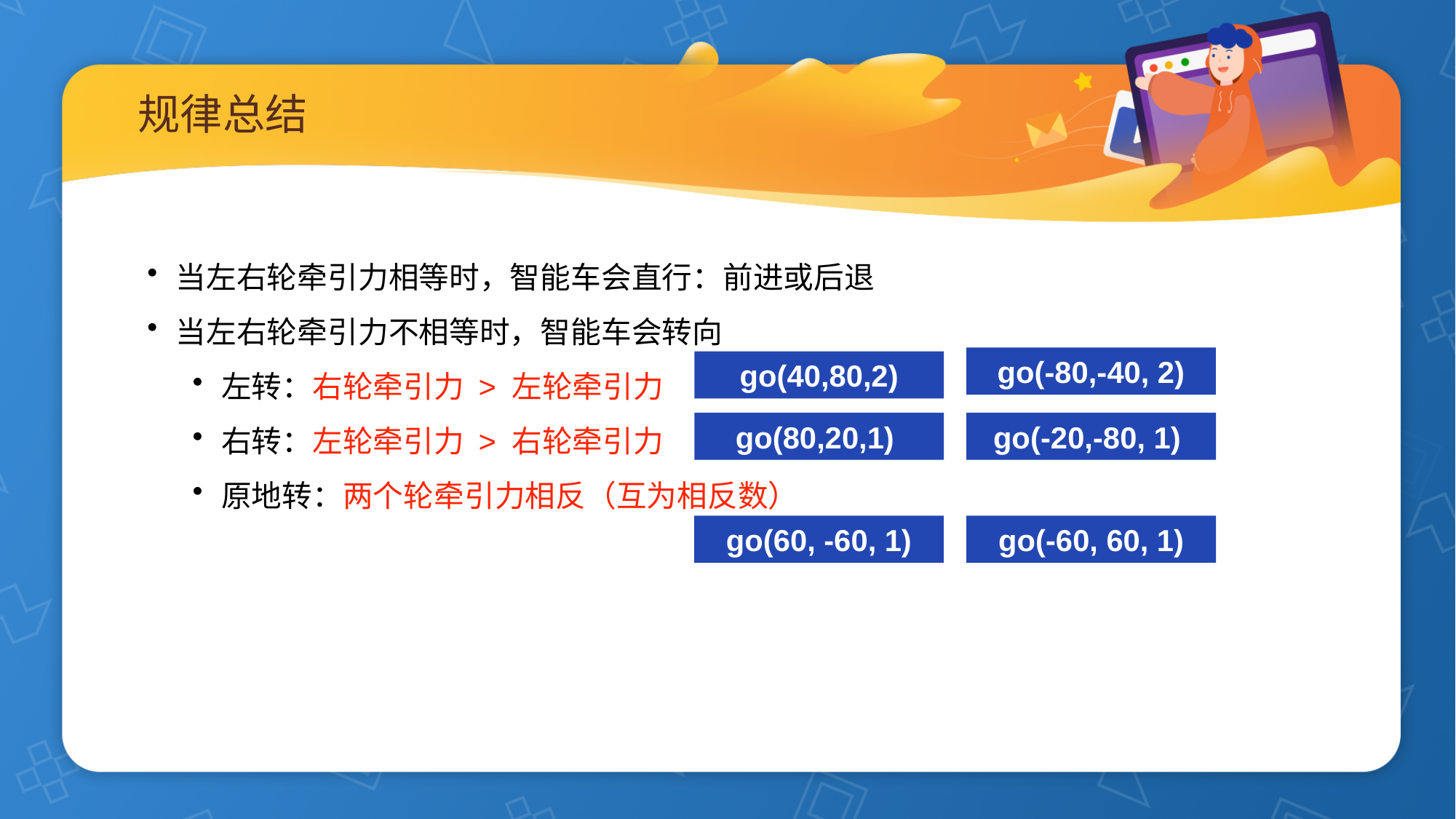

# 规律总结
当左右轮牵引力相等时，智能车会直行：前进或后退
当左右轮牵引力不相等时，智能车会转向
左转：右轮牵引力 > 左轮牵引力
右转：左轮牵引力 > 右轮牵引力
原地转：两个轮牵引力相反（互为相反数）
go(-80,-40, 2)
go(40,80,2)
go(80,20,1)
go(-20,-80, 1)
go(60, -60, 1)
go(-60, 60, 1)